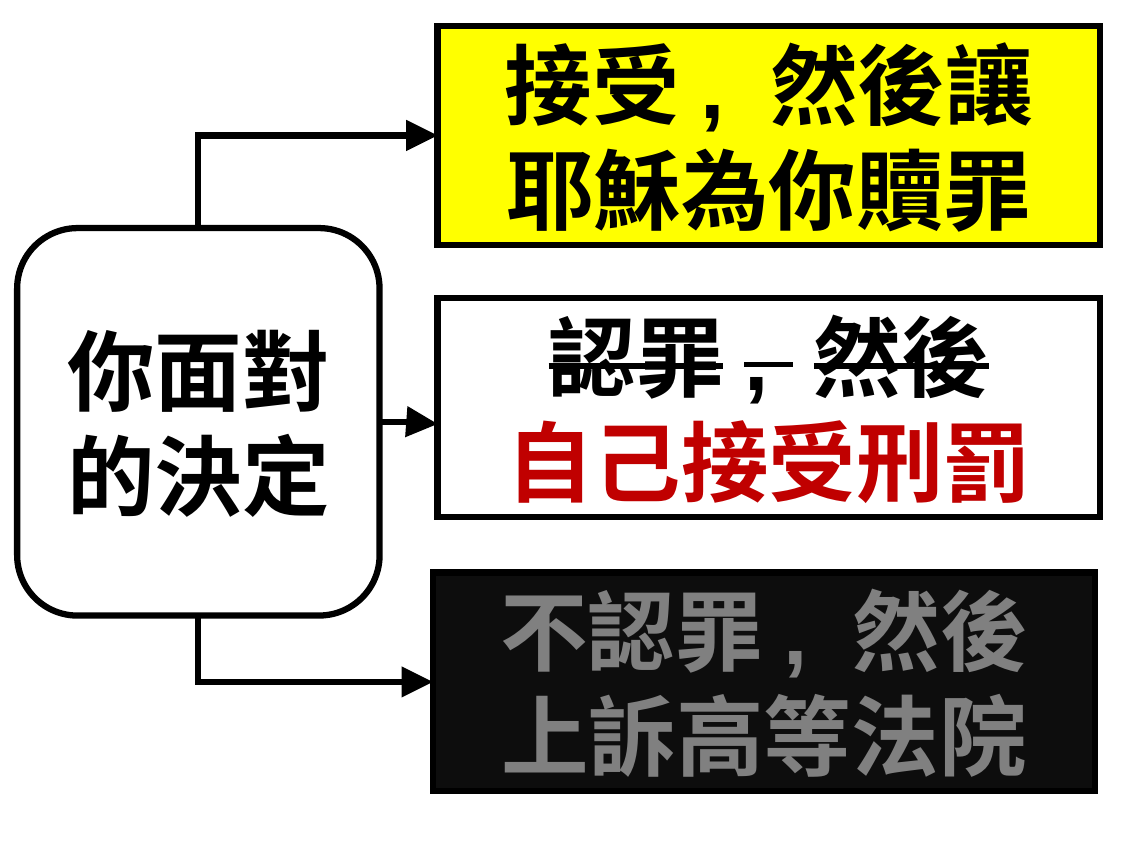

接受, 然後讓
耶穌為你贖罪
你面對的決定
認罪, 然後
自己接受刑罰
不認罪, 然後
上訴高等法院